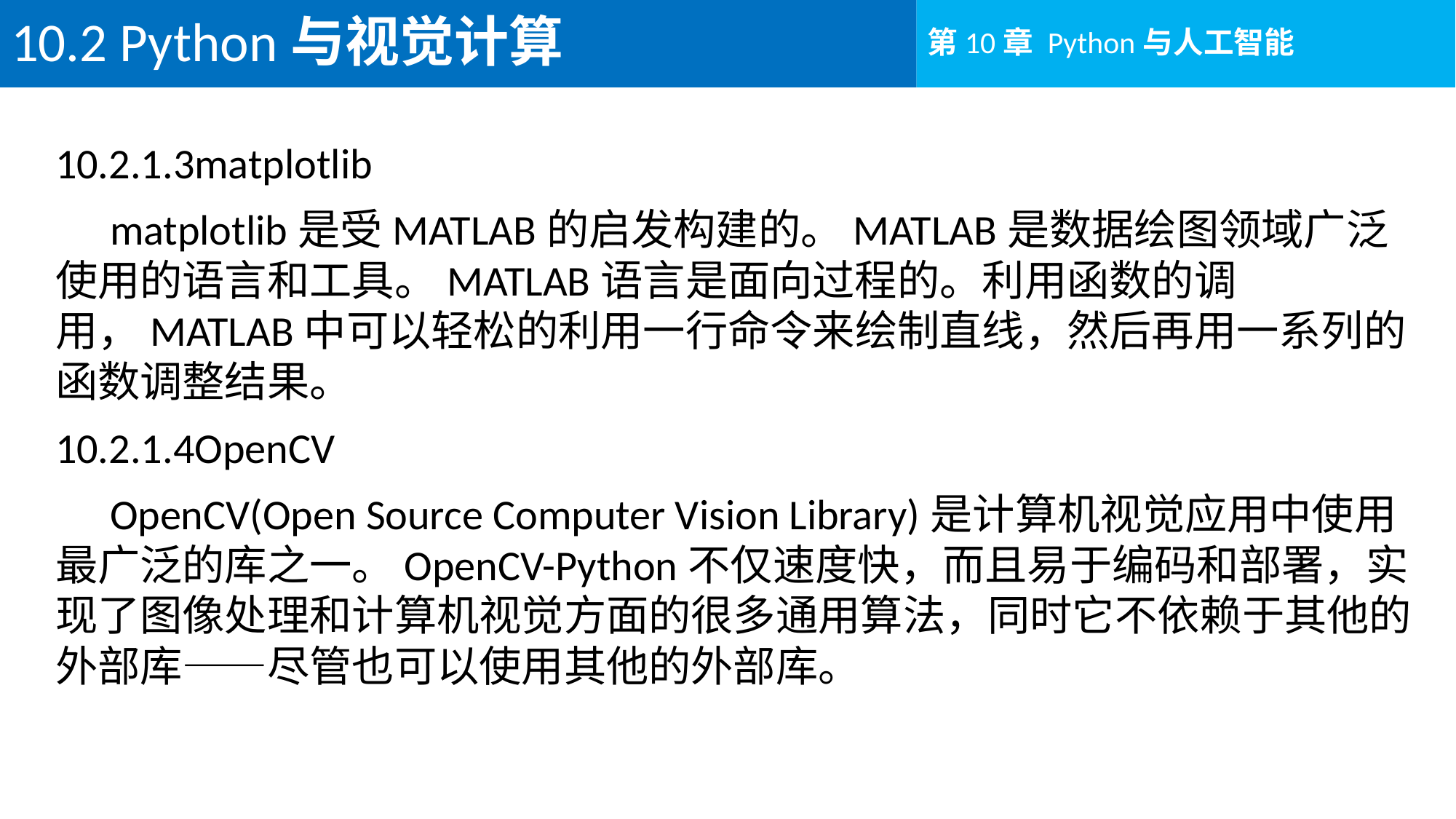

# 10.2 Python与视觉计算
10.2.1.3matplotlib
matplotlib是受MATLAB的启发构建的。MATLAB是数据绘图领域广泛使用的语言和工具。MATLAB语言是面向过程的。利用函数的调用，MATLAB中可以轻松的利用一行命令来绘制直线，然后再用一系列的函数调整结果。
10.2.1.4OpenCV
OpenCV(Open Source Computer Vision Library)是计算机视觉应用中使用最广泛的库之一。OpenCV-Python不仅速度快，而且易于编码和部署，实现了图像处理和计算机视觉方面的很多通用算法，同时它不依赖于其他的外部库——尽管也可以使用其他的外部库。